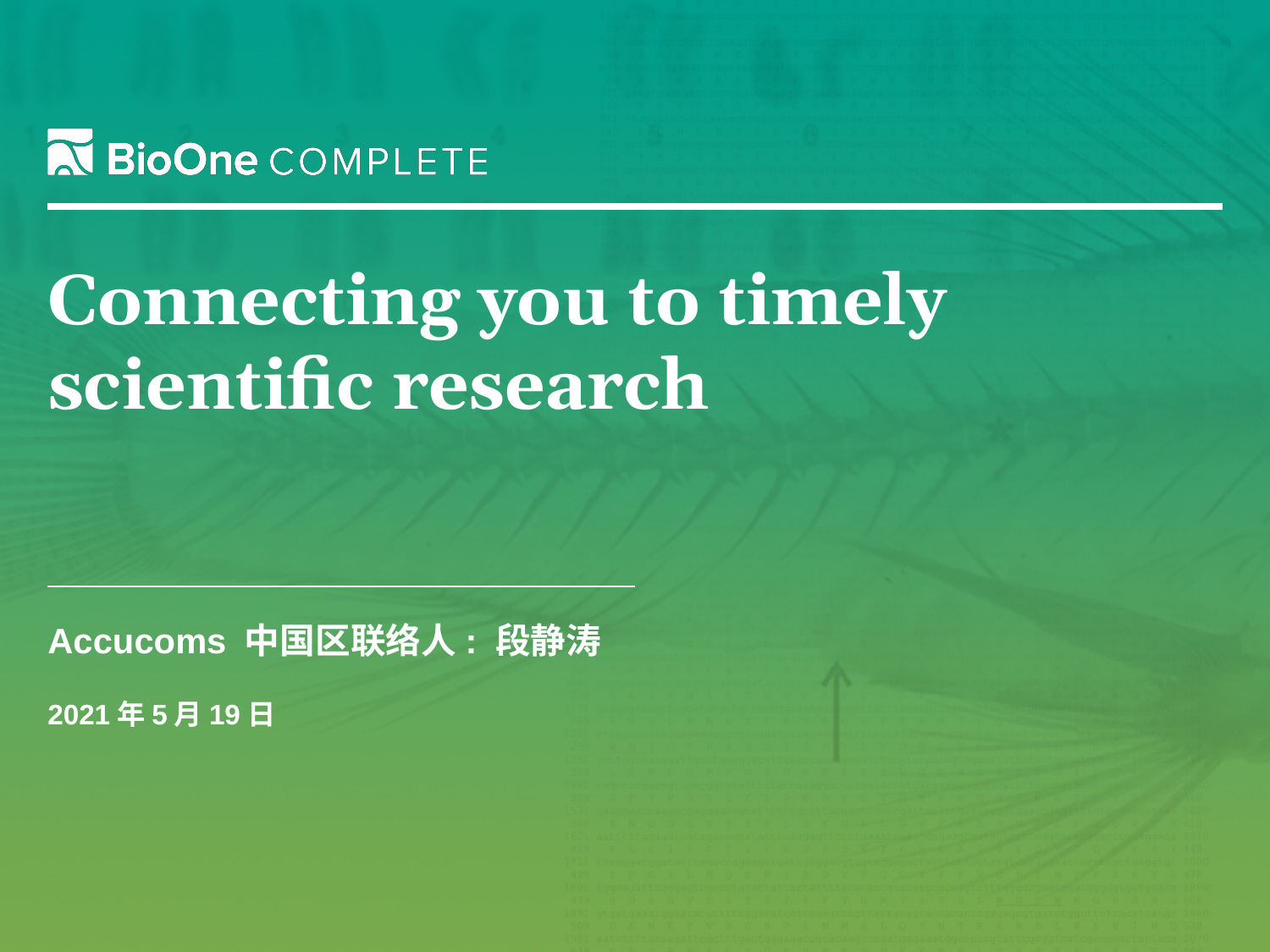

# Connecting you to timely scientific research
Accucoms 中国区联络人: 段静涛
2021年5月19日